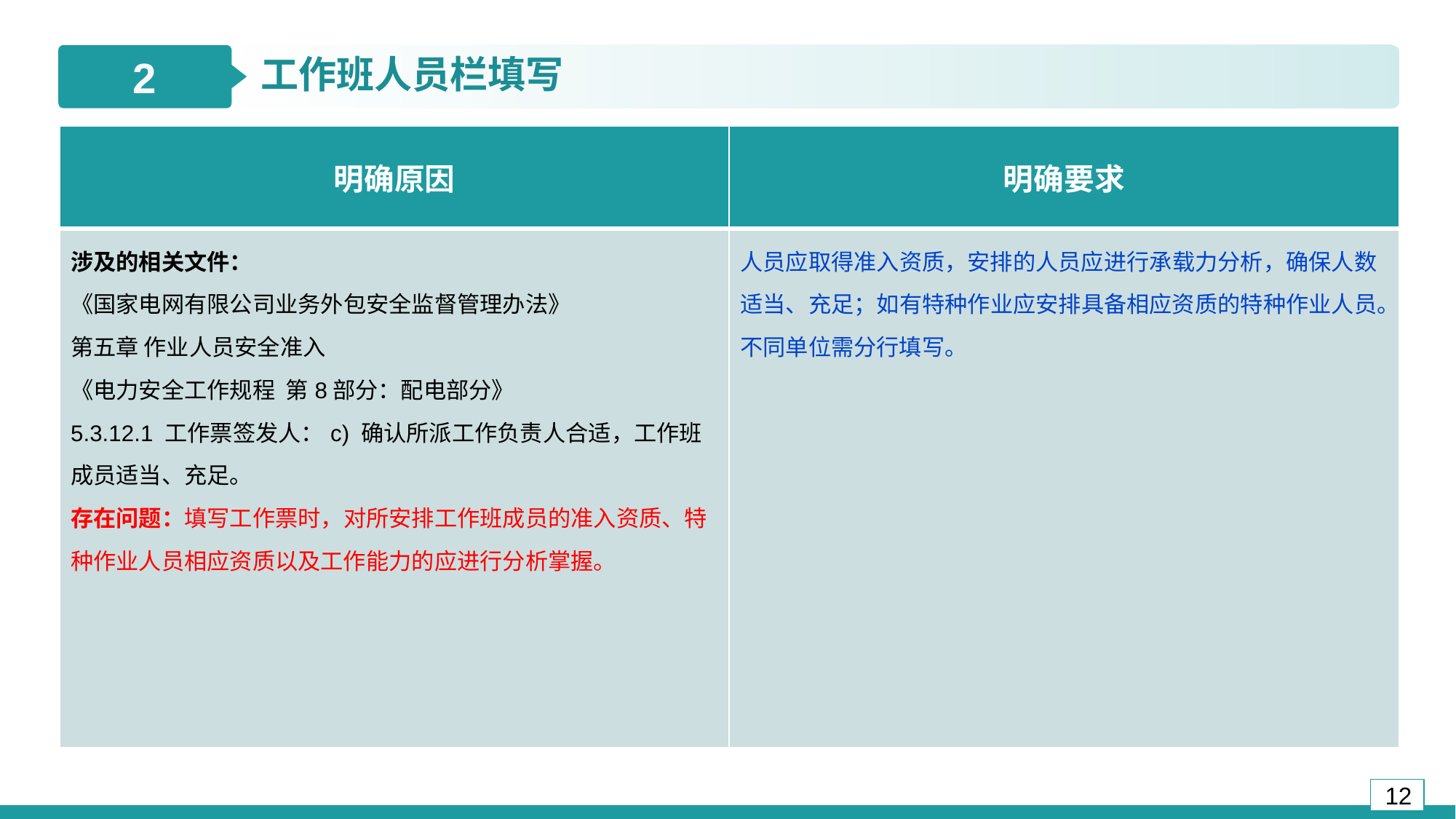

2
工作班人员栏填写

| 明确原因 | 明确要求 |
| --- | --- |
| 涉及的相关文件： 《国家电网有限公司业务外包安全监督管理办法》 第五章 作业人员安全准入 《电力安全工作规程 第8部分：配电部分》 5.3.12.1 工作票签发人：c) 确认所派工作负责人合适，工作班成员适当、充足。 存在问题：填写工作票时，对所安排工作班成员的准入资质、特种作业人员相应资质以及工作能力的应进行分析掌握。 | 人员应取得准入资质，安排的人员应进行承载力分析，确保人数适当、充足；如有特种作业应安排具备相应资质的特种作业人员。不同单位需分行填写。 |
3
2

10